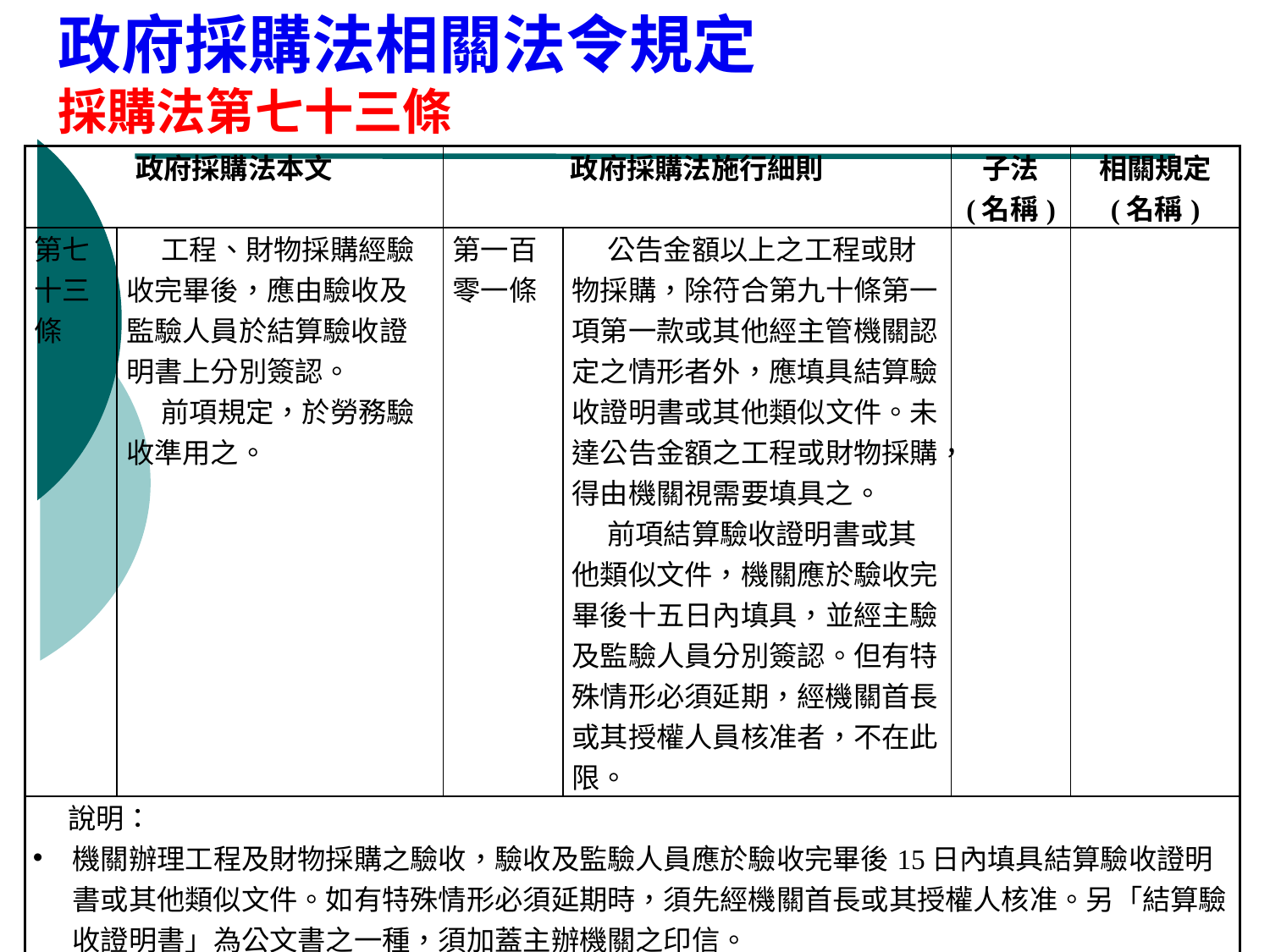

# 政府採購法相關法令規定 採購法第七十三條
| 政府採購法本文 |  | 政府採購法施行細則 |  | 子法 (名稱) | 相關規定 (名稱) |
| --- | --- | --- | --- | --- | --- |
| 第七十三條 | 工程、財物採購經驗收完畢後，應由驗收及監驗人員於結算驗收證明書上分別簽認。 前項規定，於勞務驗收準用之。 | 第一百零一條 | 公告金額以上之工程或財物採購，除符合第九十條第一項第一款或其他經主管機關認定之情形者外，應填具結算驗收證明書或其他類似文件。未達公告金額之工程或財物採購，得由機關視需要填具之。 前項結算驗收證明書或其他類似文件，機關應於驗收完畢後十五日內填具，並經主驗及監驗人員分別簽認。但有特殊情形必須延期，經機關首長或其授權人員核准者，不在此限。 |  |  |
| 說明： 機關辦理工程及財物採購之驗收，驗收及監驗人員應於驗收完畢後15日內填具結算驗收證明書或其他類似文件。如有特殊情形必須延期時，須先經機關首長或其授權人核准。另「結算驗收證明書」為公文書之一種，須加蓋主辦機關之印信。 勞務採購之驗收是否填具結算驗收證明書，可視個案性質而定，例如法律訴訟服務即無此必要。 |  |  |  |  |  |